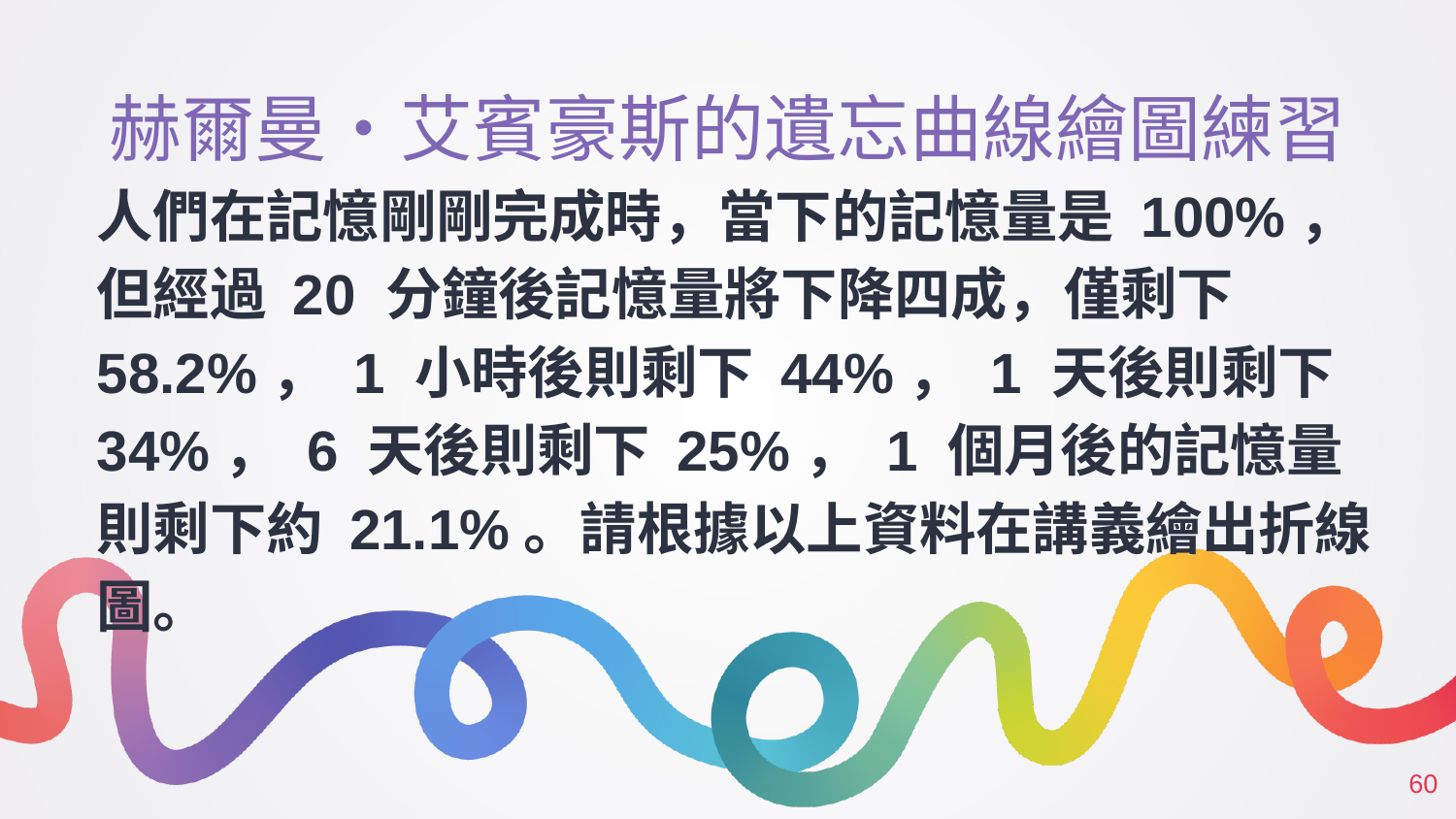

# 赫爾曼‧艾賓豪斯的遺忘曲線繪圖練習
人們在記憶剛剛完成時，當下的記憶量是 100%，但經過 20 分鐘後記憶量將下降四成，僅剩下 58.2%， 1 小時後則剩下 44%， 1 天後則剩下 34%， 6 天後則剩下 25%， 1 個月後的記憶量則剩下約 21.1%。請根據以上資料在講義繪出折線圖。
60